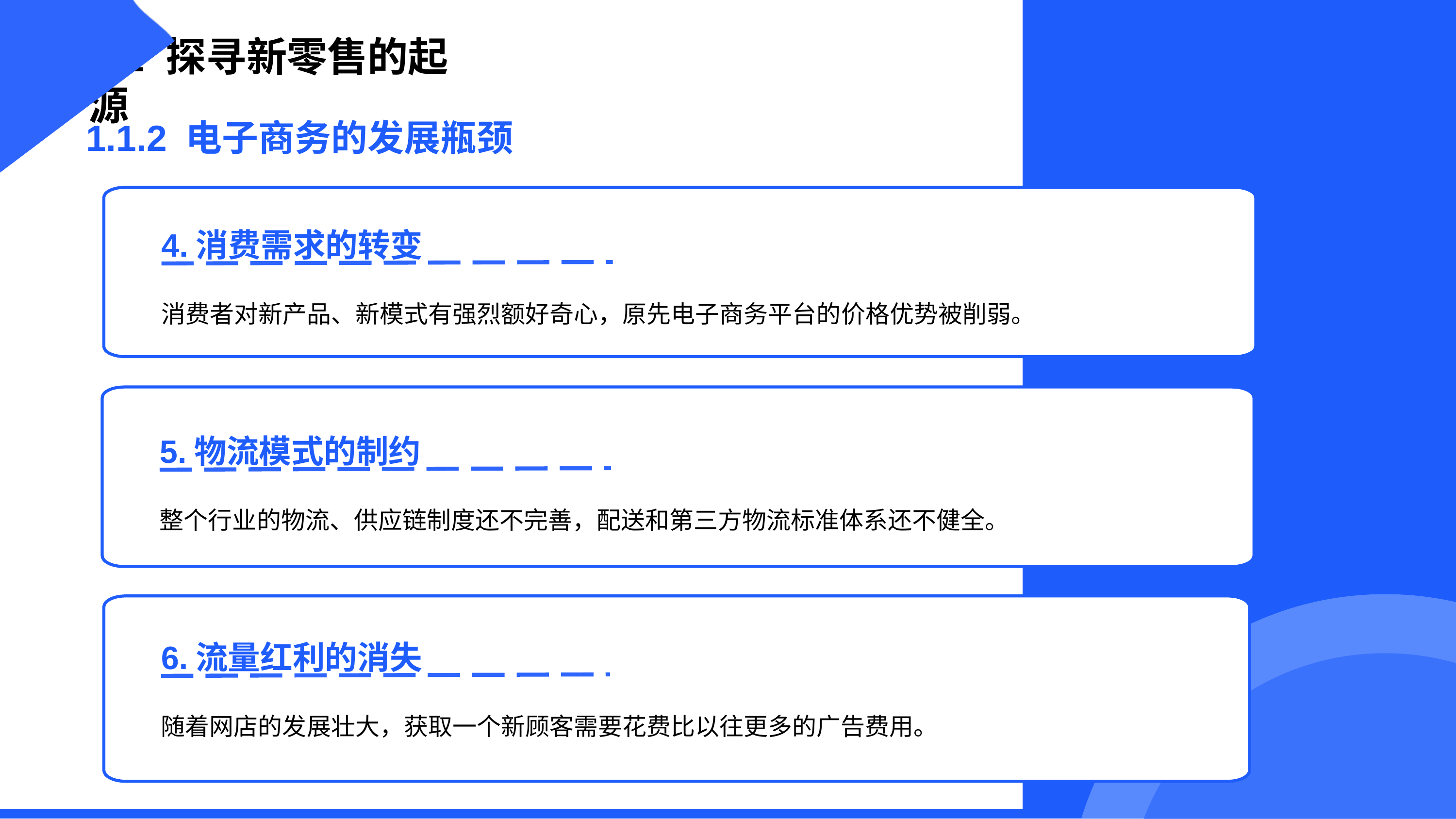

1.1 探寻新零售的起源
1.1.2 电子商务的发展瓶颈

4.消费需求的转变

消费者对新产品、新模式有强烈额好奇心，原先电子商务平台的价格优势被削弱。

5.物流模式的制约

整个行业的物流、供应链制度还不完善，配送和第三方物流标准体系还不健全。

6.流量红利的消失

随着网店的发展壮大，获取一个新顾客需要花费比以往更多的广告费用。